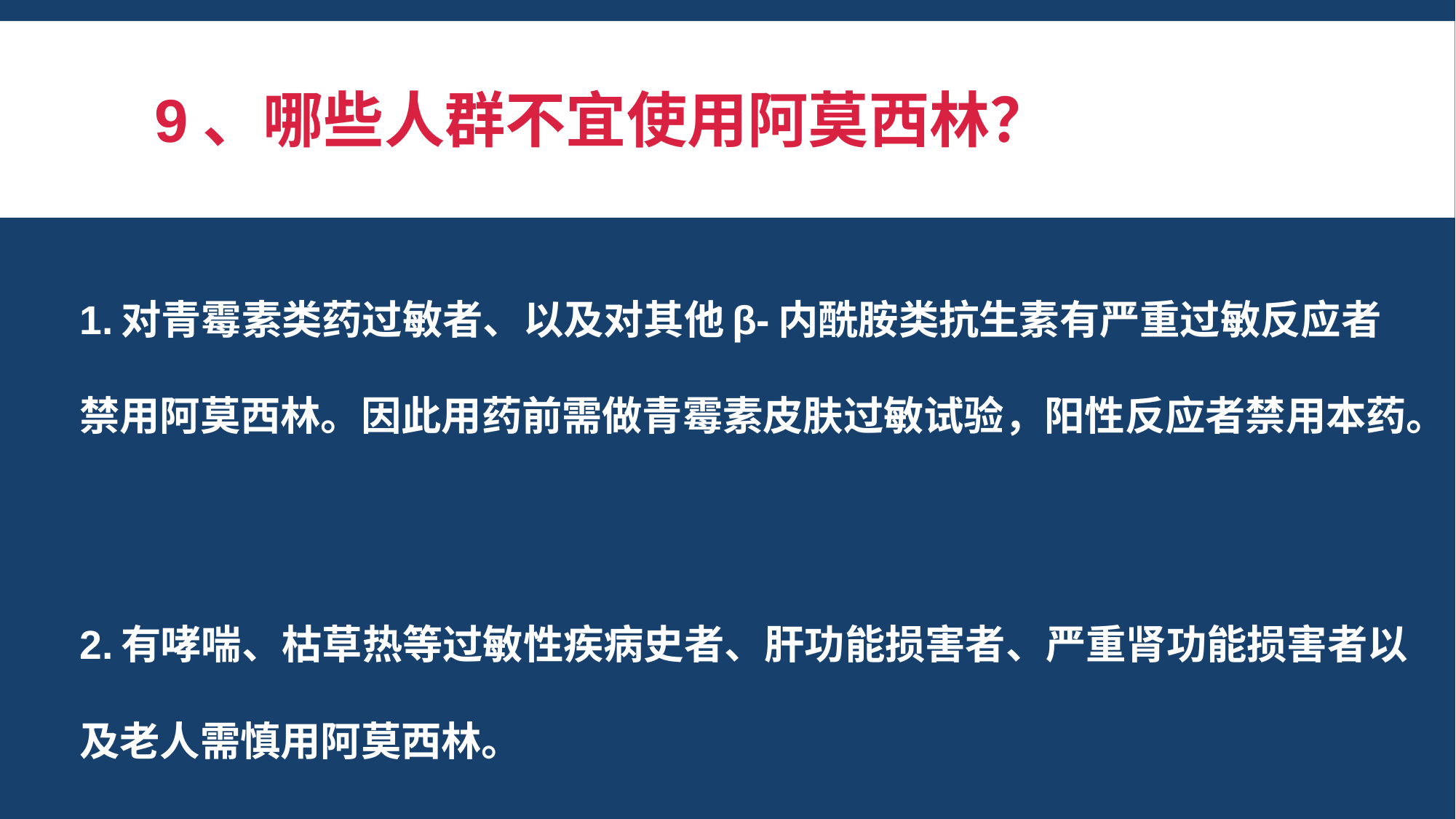

# 9、哪些人群不宜使用阿莫西林？
1.对青霉素类药过敏者、以及对其他β-内酰胺类抗生素有严重过敏反应者禁用阿莫西林。因此用药前需做青霉素皮肤过敏试验，阳性反应者禁用本药。

2.有哮喘、枯草热等过敏性疾病史者、肝功能损害者、严重肾功能损害者以及老人需慎用阿莫西林。